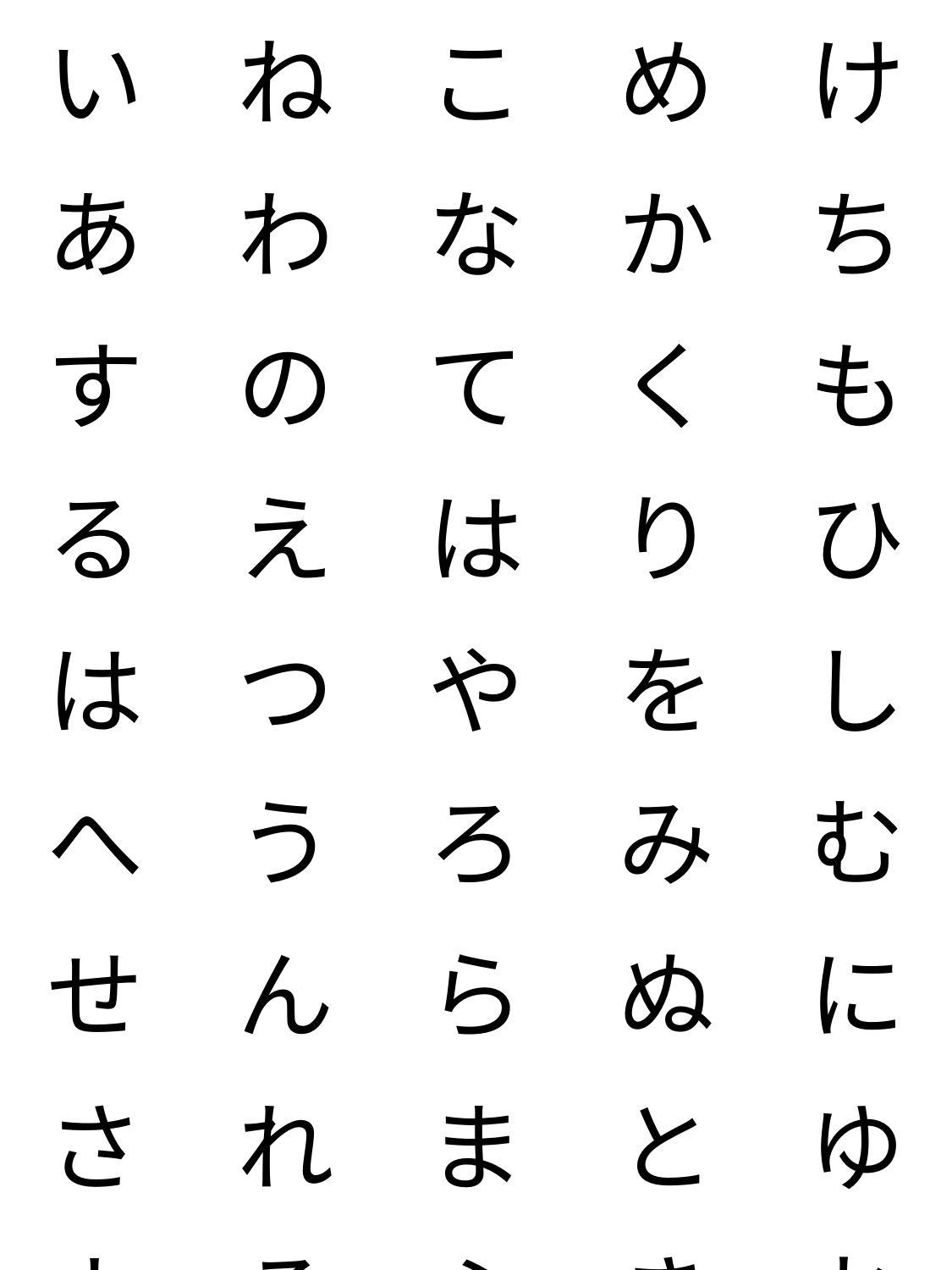

| い | ね | こ | め | け |
| --- | --- | --- | --- | --- |
| あ | わ | な | か | ち |
| す | の | て | く | も |
| る | え | は | り | ひ |
| は | つ | や | を | し |
| へ | う | ろ | み | む |
| せ | ん | ら | ぬ | に |
| さ | れ | ま | と | ゆ |
| よ | そ | ふ | き | お |